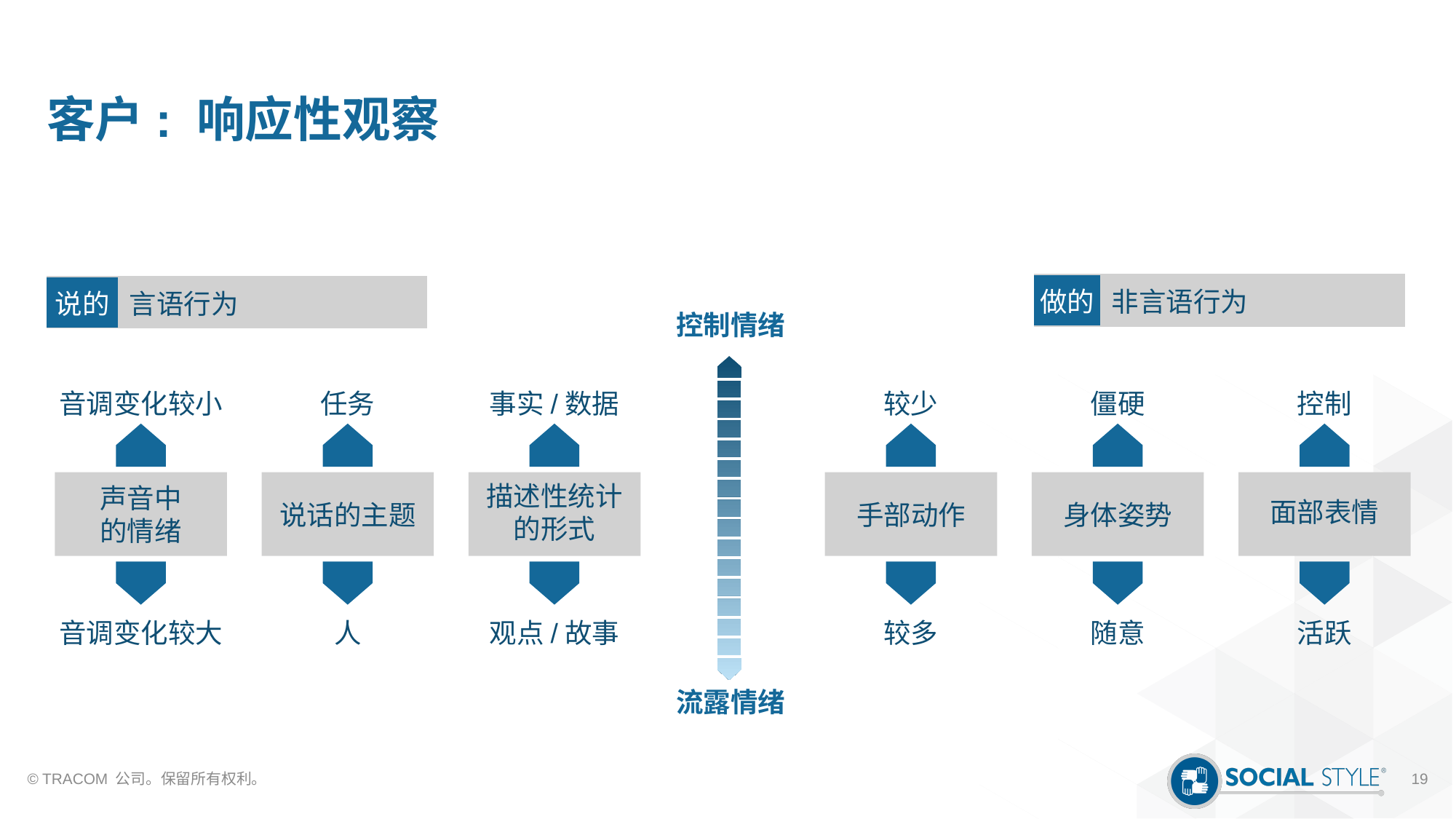

# 客户: 响应性观察
| 做的 | 非言语行为 |
| --- | --- |
| 说的 | 言语行为 |
| --- | --- |
控制情绪
音调变化较小

声音中
的情绪

音调变化较大
任务

说话的主题

人
事实/数据

描述性统计
的形式

观点/故事
较少

手部动作

较多
僵硬

身体姿势

随意
控制

面部表情

活跃

流露情绪
© TRACOM 公司。保留所有权利。
19